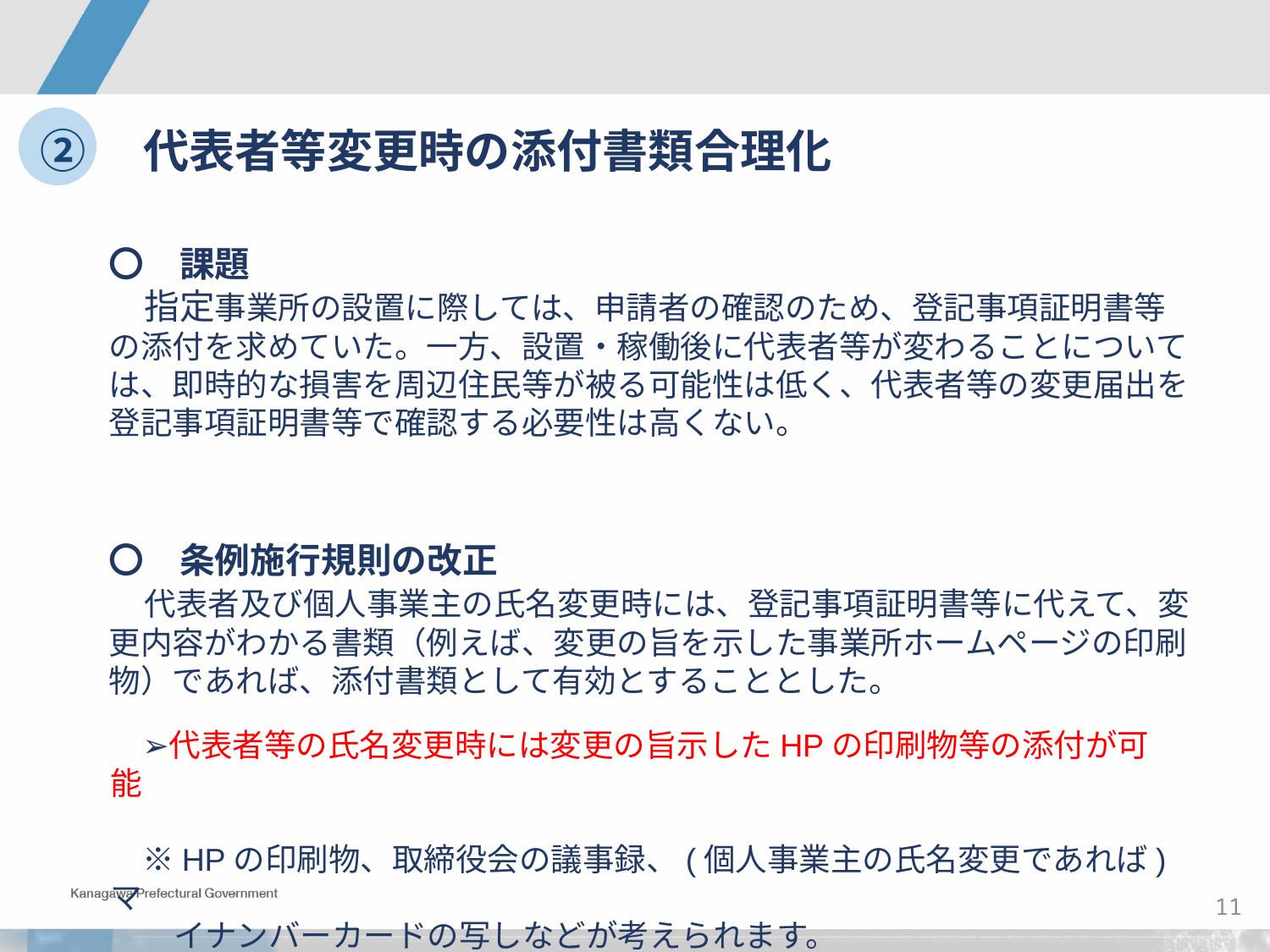

②　代表者等変更時の添付書類合理化
〇　課題
　指定事業所の設置に際しては、申請者の確認のため、登記事項証明書等の添付を求めていた。一方、設置・稼働後に代表者等が変わることについては、即時的な損害を周辺住民等が被る可能性は低く、代表者等の変更届出を登記事項証明書等で確認する必要性は高くない。
〇　条例施行規則の改正
　代表者及び個人事業主の氏名変更時には、登記事項証明書等に代えて、変更内容がわかる書類（例えば、変更の旨を示した事業所ホームページの印刷物）であれば、添付書類として有効とすることとした。
　➢代表者等の氏名変更時には変更の旨示したHPの印刷物等の添付が可能

　※HPの印刷物、取締役会の議事録、(個人事業主の氏名変更であれば)マ
　　イナンバーカードの写しなどが考えられます。
11